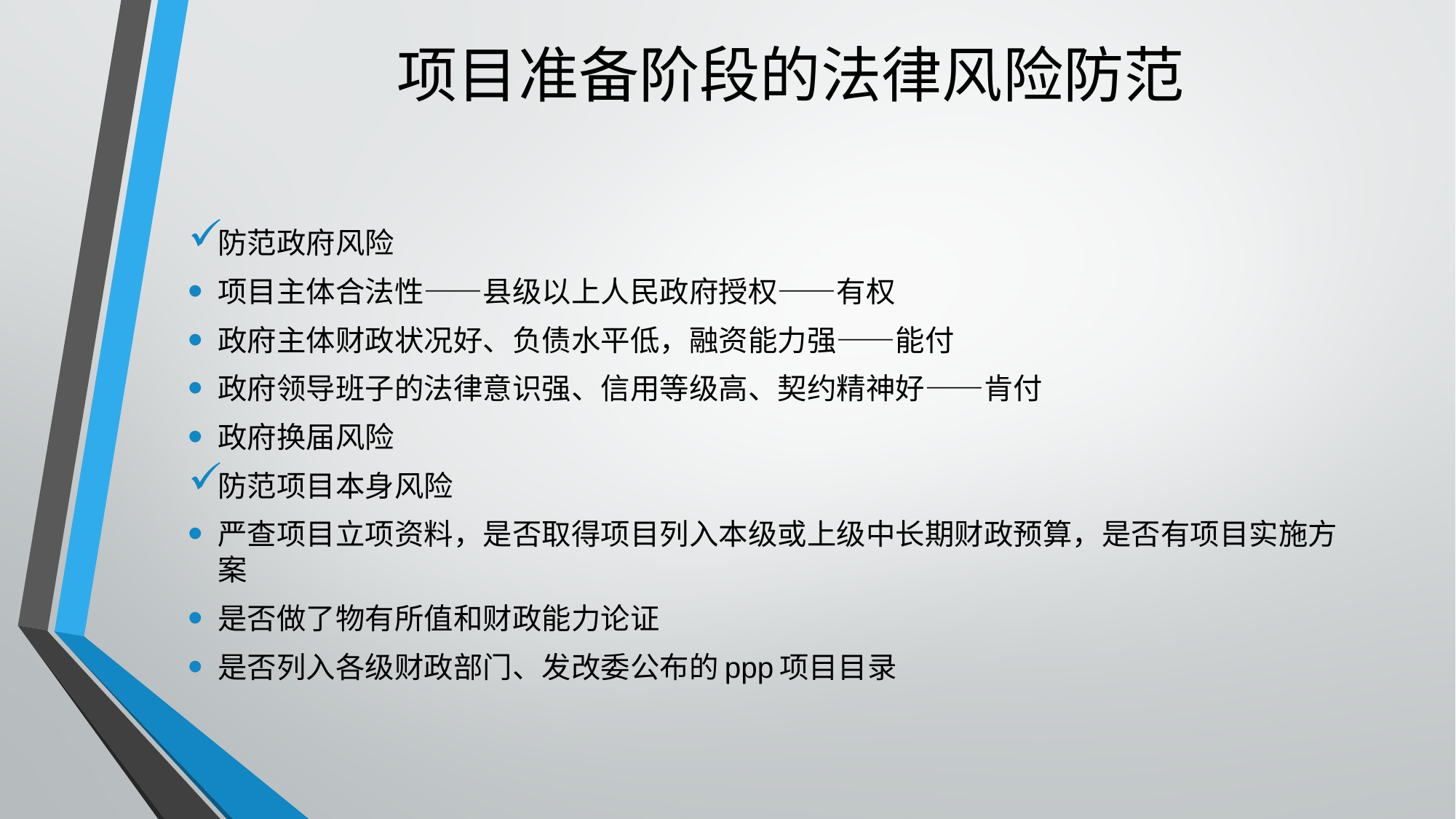

# 项目准备阶段的法律风险防范
防范政府风险
项目主体合法性——县级以上人民政府授权——有权
政府主体财政状况好、负债水平低，融资能力强——能付
政府领导班子的法律意识强、信用等级高、契约精神好——肯付
政府换届风险
防范项目本身风险
严查项目立项资料，是否取得项目列入本级或上级中长期财政预算，是否有项目实施方案
是否做了物有所值和财政能力论证
是否列入各级财政部门、发改委公布的ppp项目目录